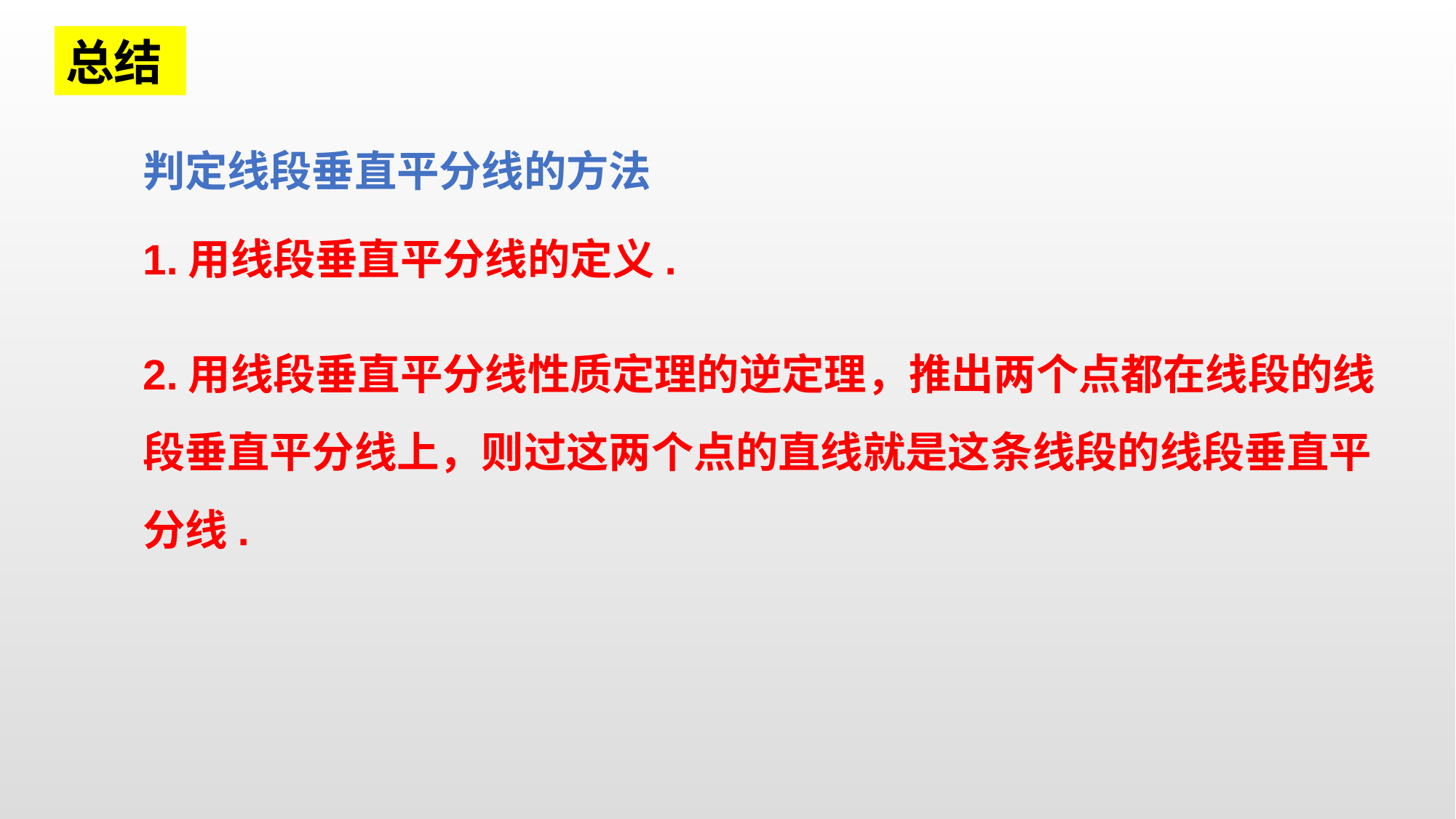

总结
判定线段垂直平分线的方法
1.用线段垂直平分线的定义.
2.用线段垂直平分线性质定理的逆定理，推出两个点都在线段的线段垂直平分线上，则过这两个点的直线就是这条线段的线段垂直平分线.